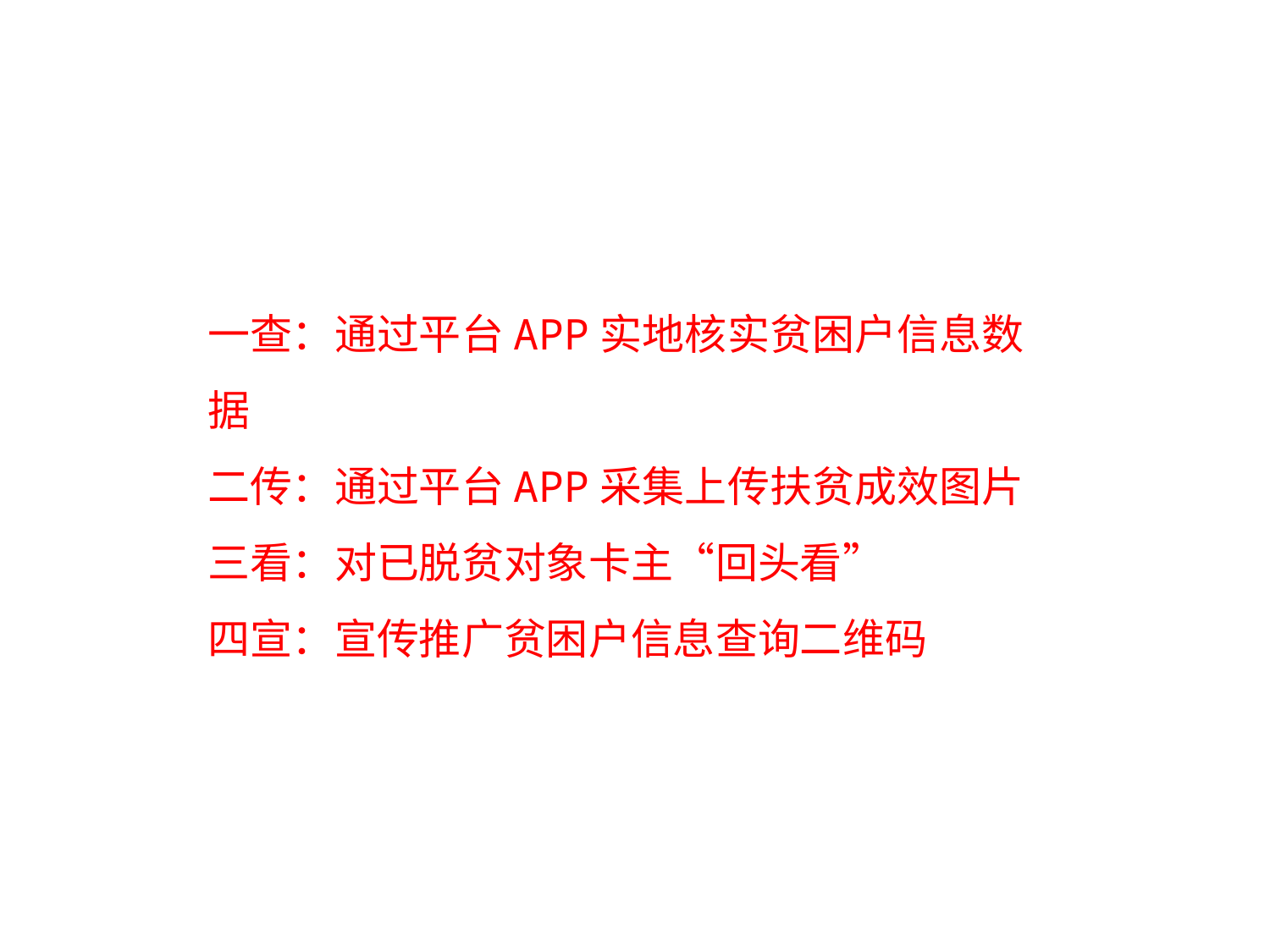

一查：通过平台APP实地核实贫困户信息数据
二传：通过平台APP采集上传扶贫成效图片
三看：对已脱贫对象卡主“回头看”
四宣：宣传推广贫困户信息查询二维码